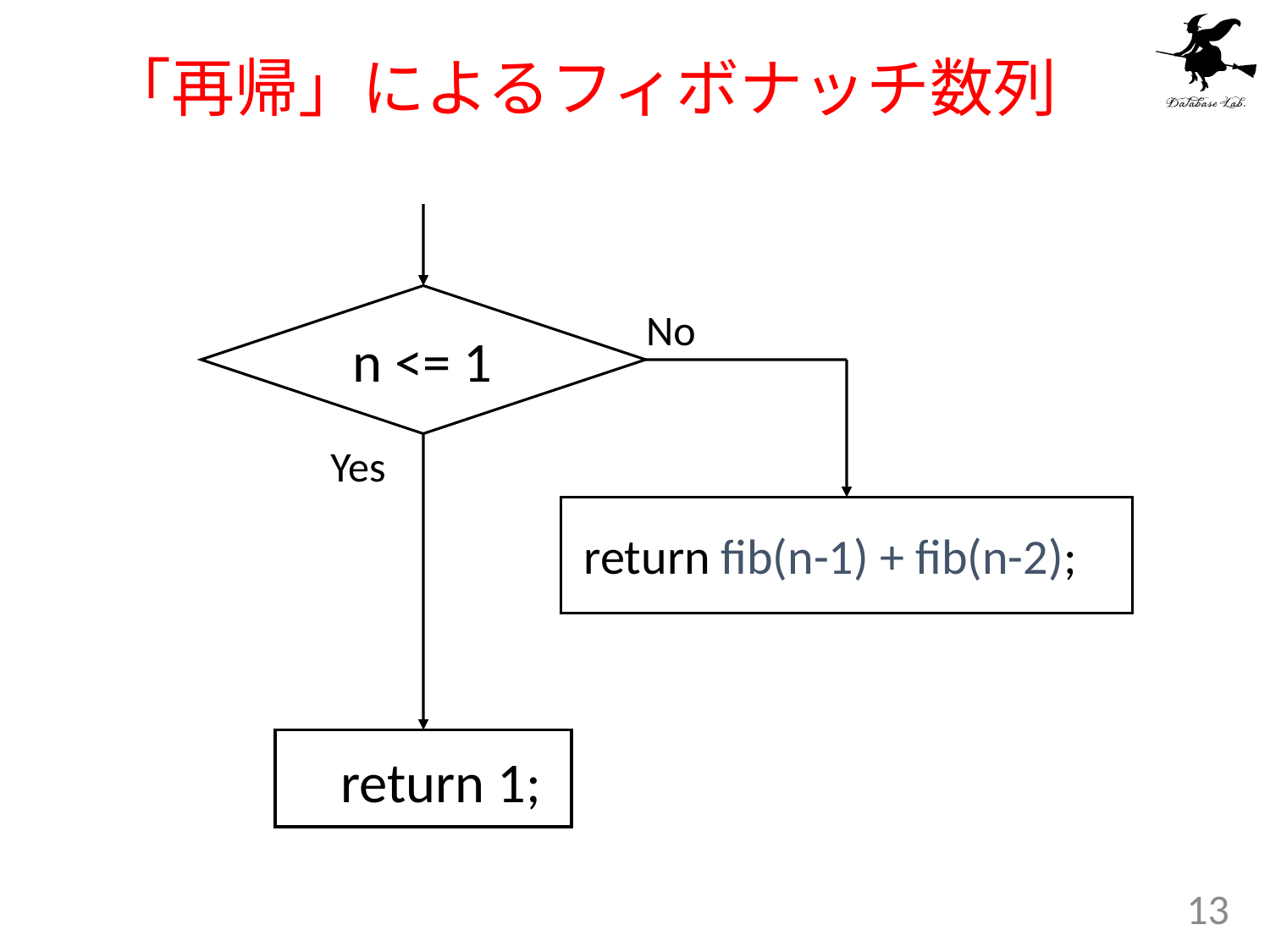

# 「再帰」によるフィボナッチ数列

No
n <= 1

Yes

return fib(n-1) + fib(n-2);

return 1;
13